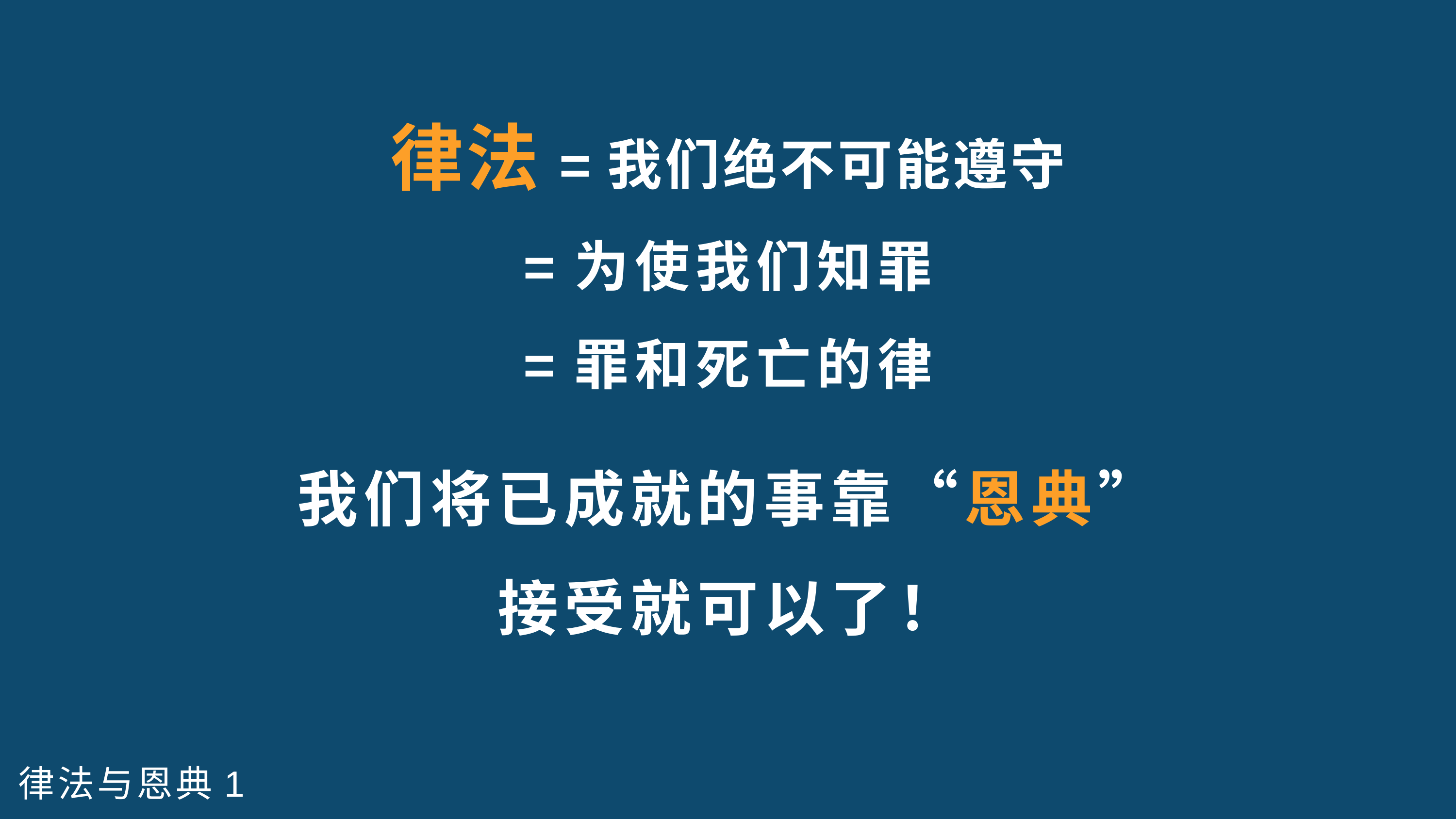

律法=我们绝不可能遵守
=为使我们知罪
=罪和死亡的律

我们将已成就的事靠“恩典”
接受就可以了！
律法与恩典1